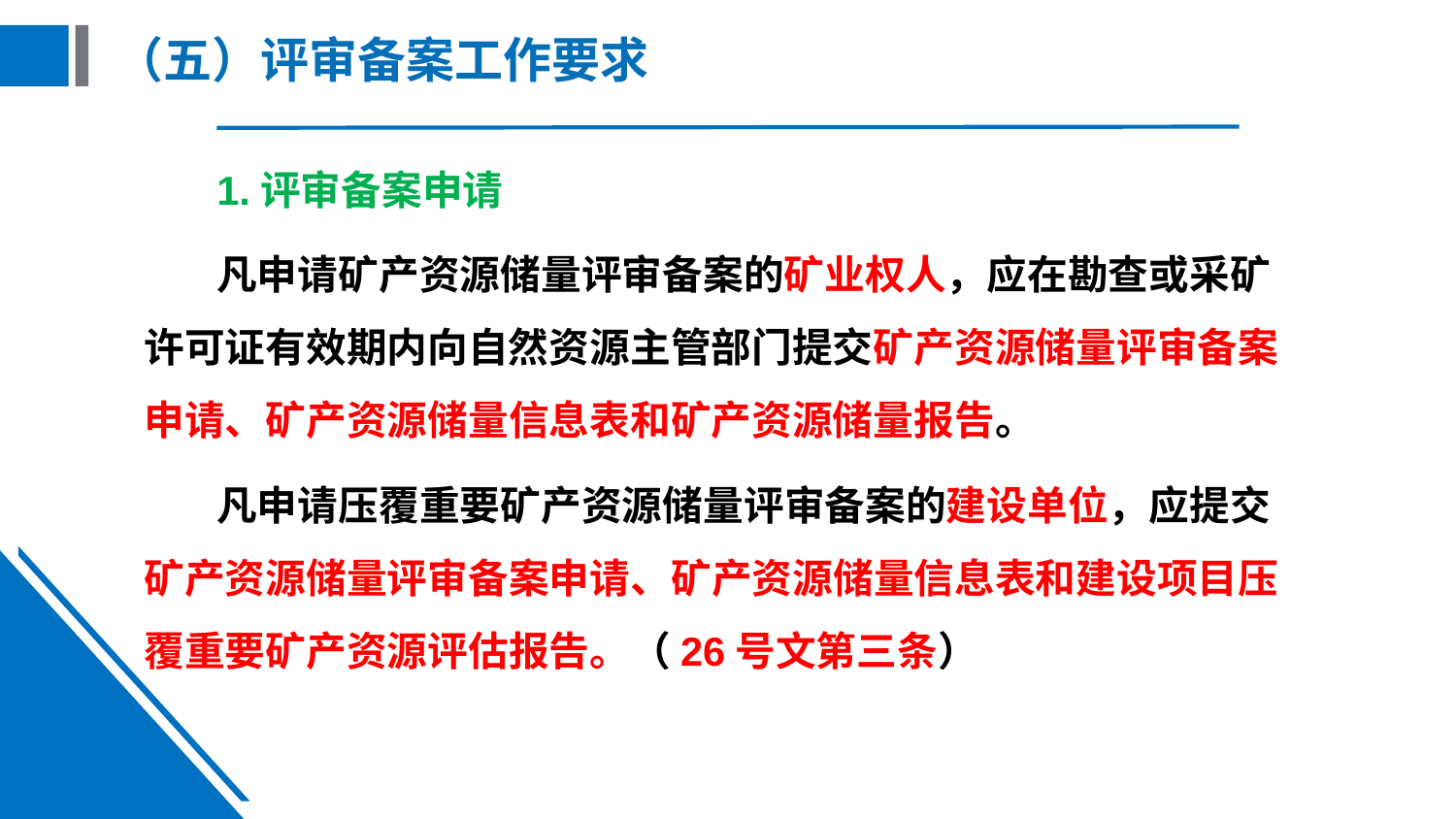

# （五）评审备案工作要求
1.评审备案申请
凡申请矿产资源储量评审备案的矿业权人，应在勘查或采矿许可证有效期内向自然资源主管部门提交矿产资源储量评审备案申请、矿产资源储量信息表和矿产资源储量报告。
凡申请压覆重要矿产资源储量评审备案的建设单位，应提交矿产资源储量评审备案申请、矿产资源储量信息表和建设项目压覆重要矿产资源评估报告。（26号文第三条）
24